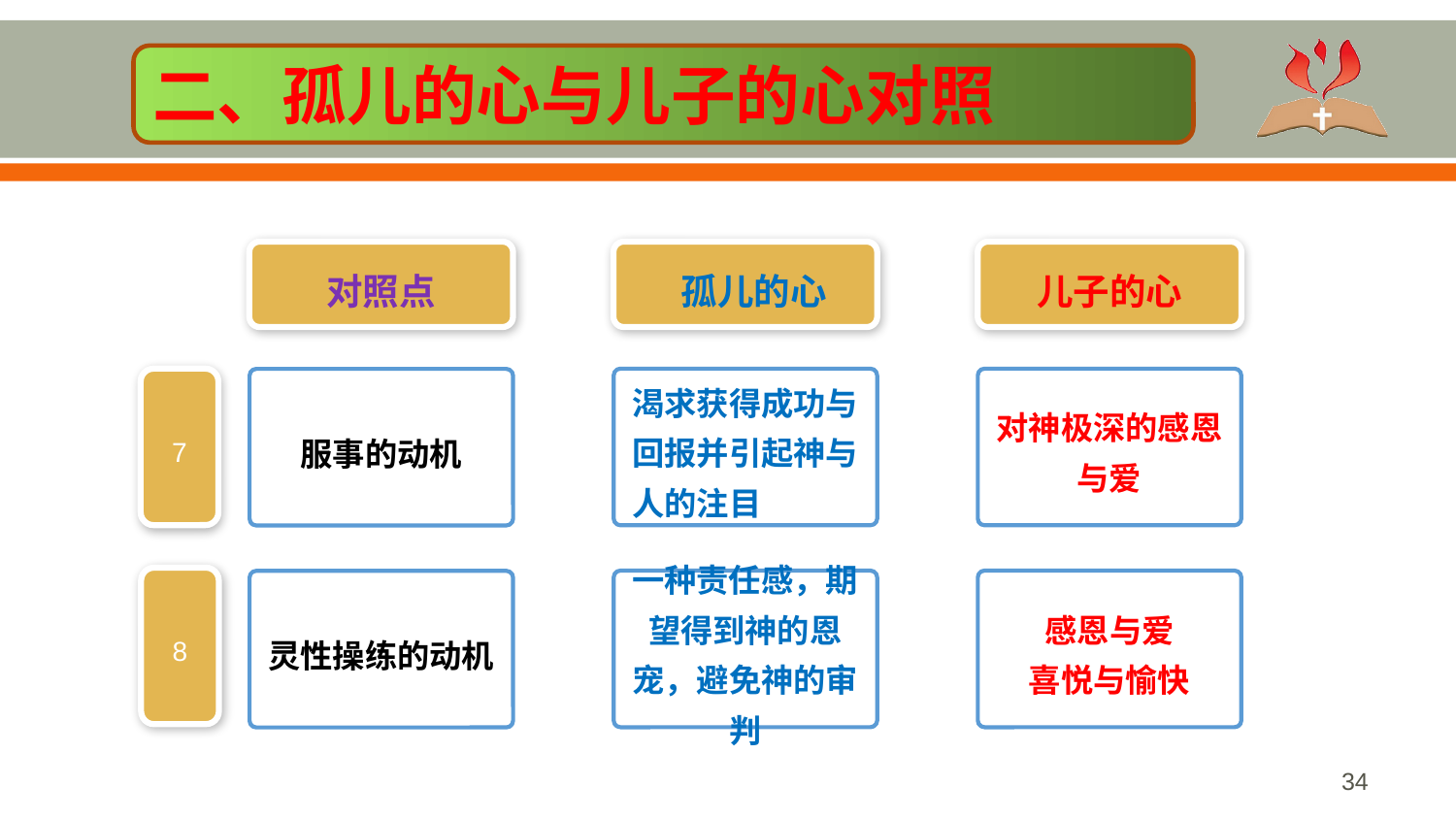

#
二、孤儿的心与儿子的心对照
对照点
 孤儿的心
LOREM
儿子的心
渴求获得成功与回报并引起神与人的注目
对神极深的感恩与爱
7
服事的动机
8
一种责任感，期望得到神的恩宠，避免神的审判
感恩与爱
喜悦与愉快
灵性操练的动机
34